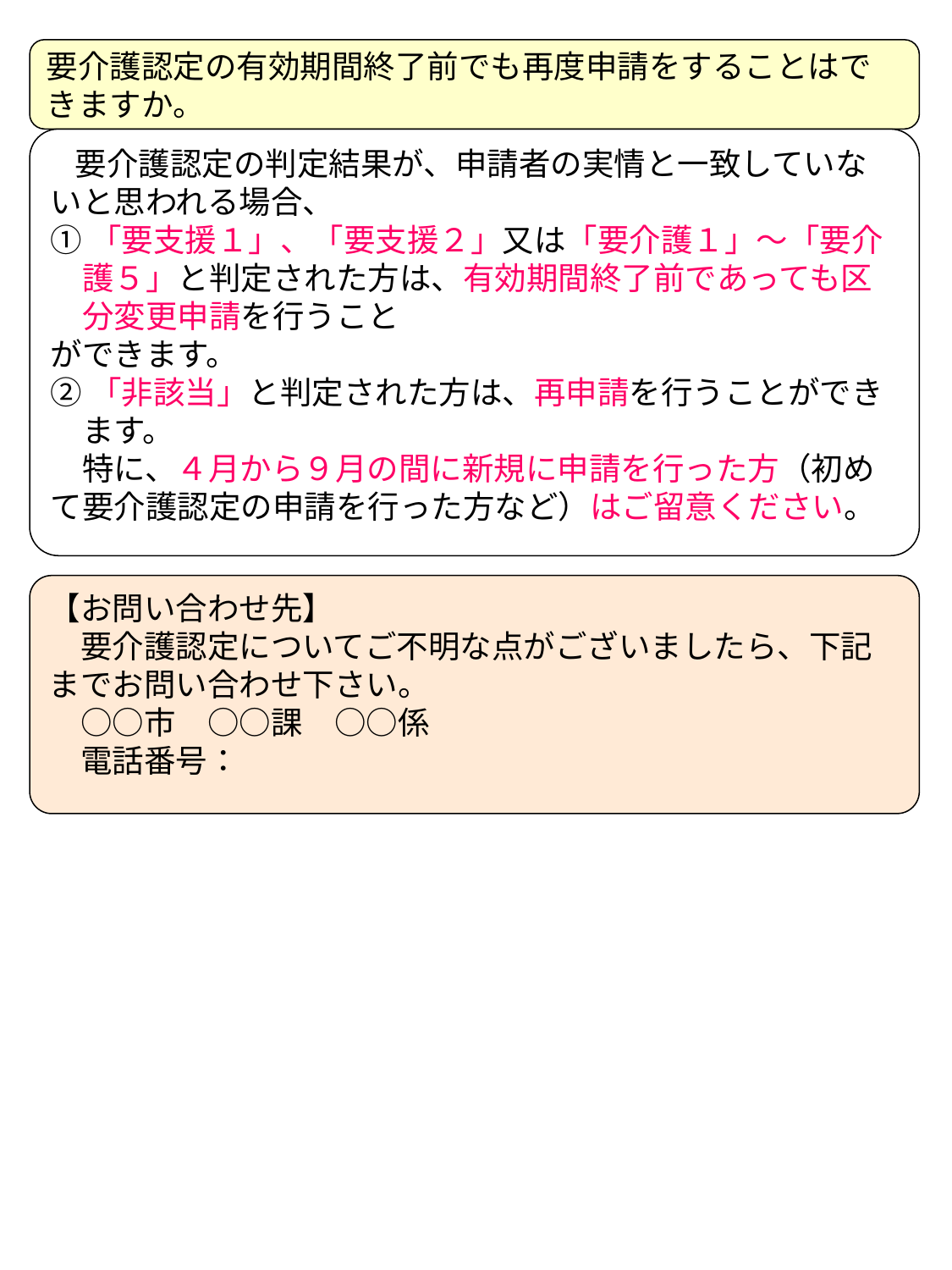

要介護認定の有効期間終了前でも再度申請をすることはできますか。
　要介護認定の判定結果が、申請者の実情と一致していないと思われる場合、
①「要支援１」、「要支援２」又は「要介護１」～「要介
　護５」と判定された方は、有効期間終了前であっても区
　分変更申請を行うこと
ができます。
②「非該当」と判定された方は、再申請を行うことができ
　ます。
　特に、４月から９月の間に新規に申請を行った方（初めて要介護認定の申請を行った方など）はご留意ください。

【お問い合わせ先】
　要介護認定についてご不明な点がございましたら、下記までお問い合わせ下さい。
　○○市　○○課　○○係
　電話番号：